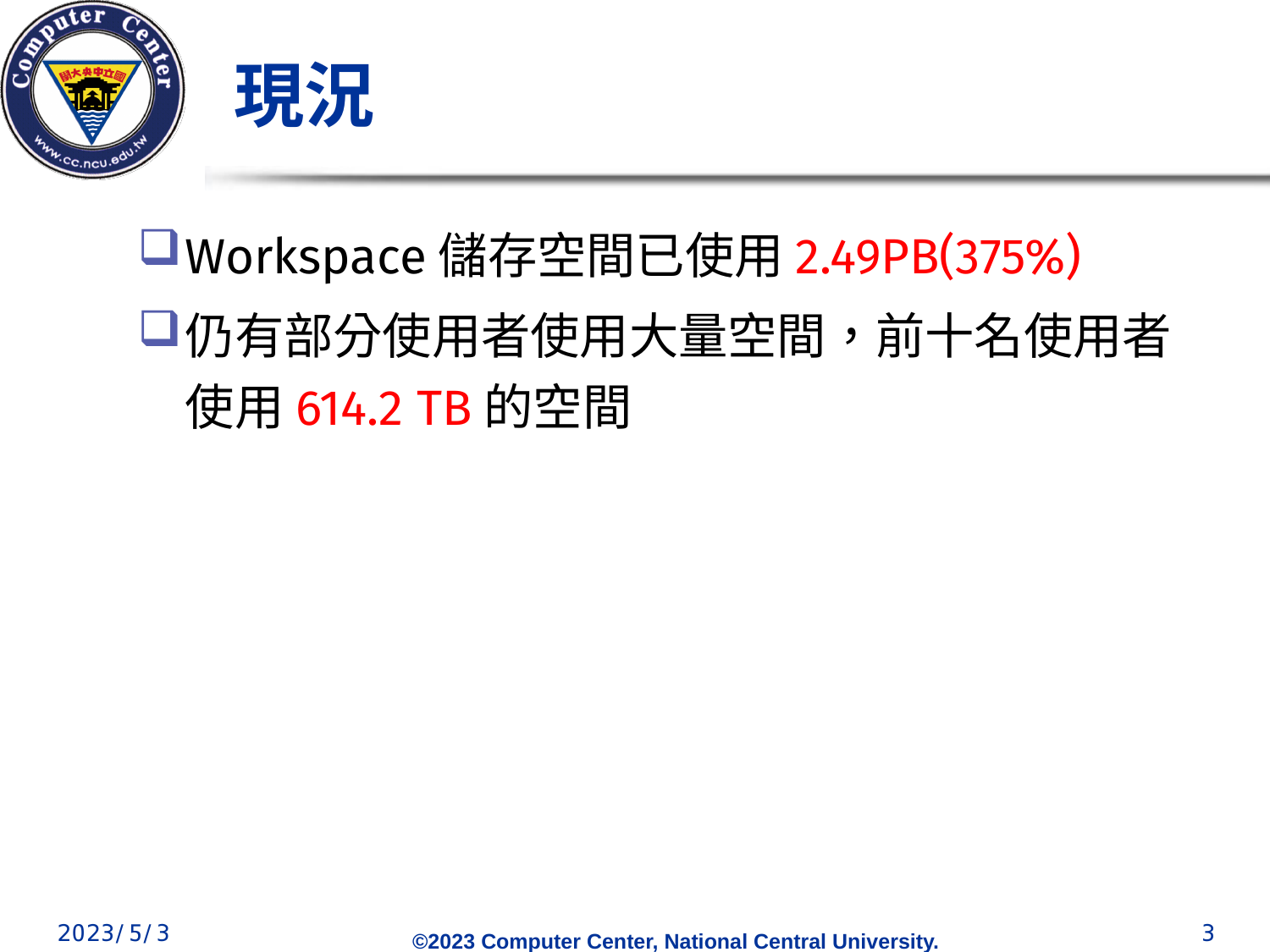

# 現況
Workspace儲存空間已使用2.49PB(375%)
仍有部分使用者使用大量空間，前十名使用者使用614.2 TB的空間
2023/5/3
3